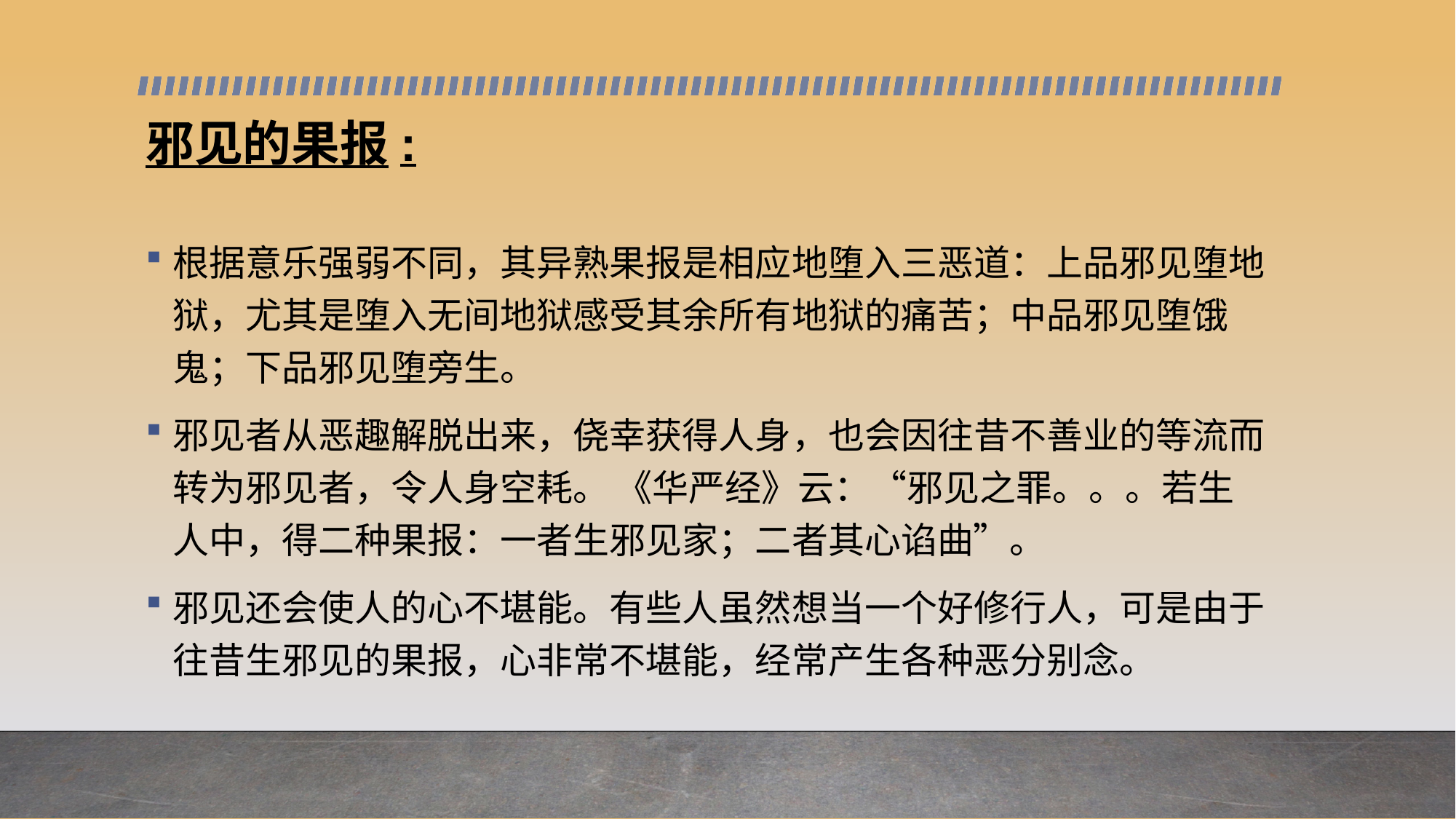

邪见的果报:
根据意乐强弱不同，其异熟果报是相应地堕入三恶道：上品邪见堕地狱，尤其是堕入无间地狱感受其余所有地狱的痛苦；中品邪见堕饿鬼；下品邪见堕旁生。
邪见者从恶趣解脱出来，侥幸获得人身，也会因往昔不善业的等流而转为邪见者，令人身空耗。 《华严经》云：“邪见之罪。。。若生人中，得二种果报：一者生邪见家；二者其心谄曲”。
邪见还会使人的心不堪能。有些人虽然想当一个好修行人，可是由于往昔生邪见的果报，心非常不堪能，经常产生各种恶分别念。